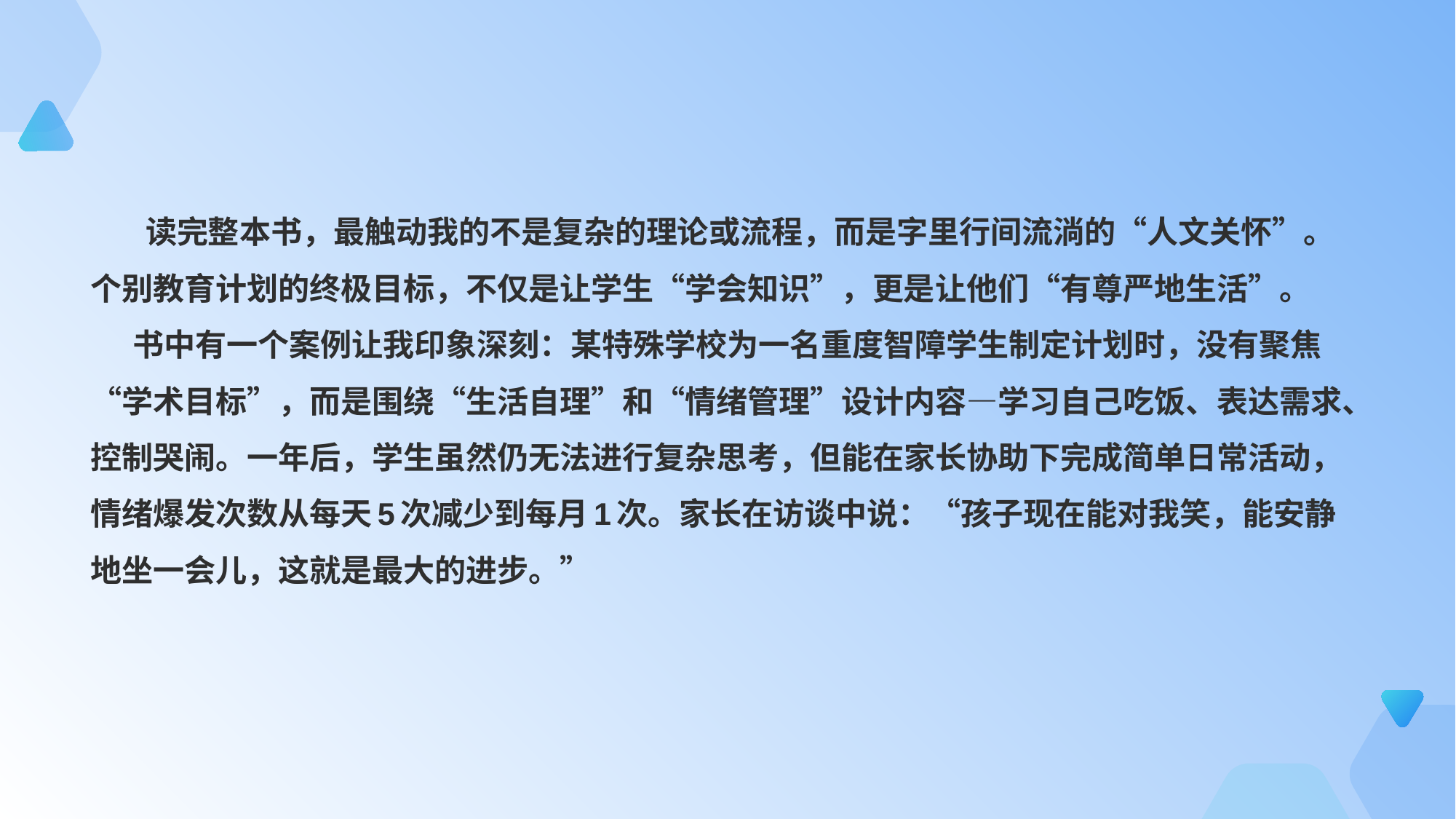

# 读完整本书，最触动我的不是复杂的理论或流程，而是字里行间流淌的“人文关怀”。个别教育计划的终极目标，不仅是让学生“学会知识”，更是让他们“有尊严地生活”。 书中有一个案例让我印象深刻：某特殊学校为一名重度智障学生制定计划时，没有聚焦“学术目标”，而是围绕“生活自理”和“情绪管理”设计内容—学习自己吃饭、表达需求、控制哭闹。一年后，学生虽然仍无法进行复杂思考，但能在家长协助下完成简单日常活动，情绪爆发次数从每天5次减少到每月1次。家长在访谈中说：“孩子现在能对我笑，能安静地坐一会儿，这就是最大的进步。”